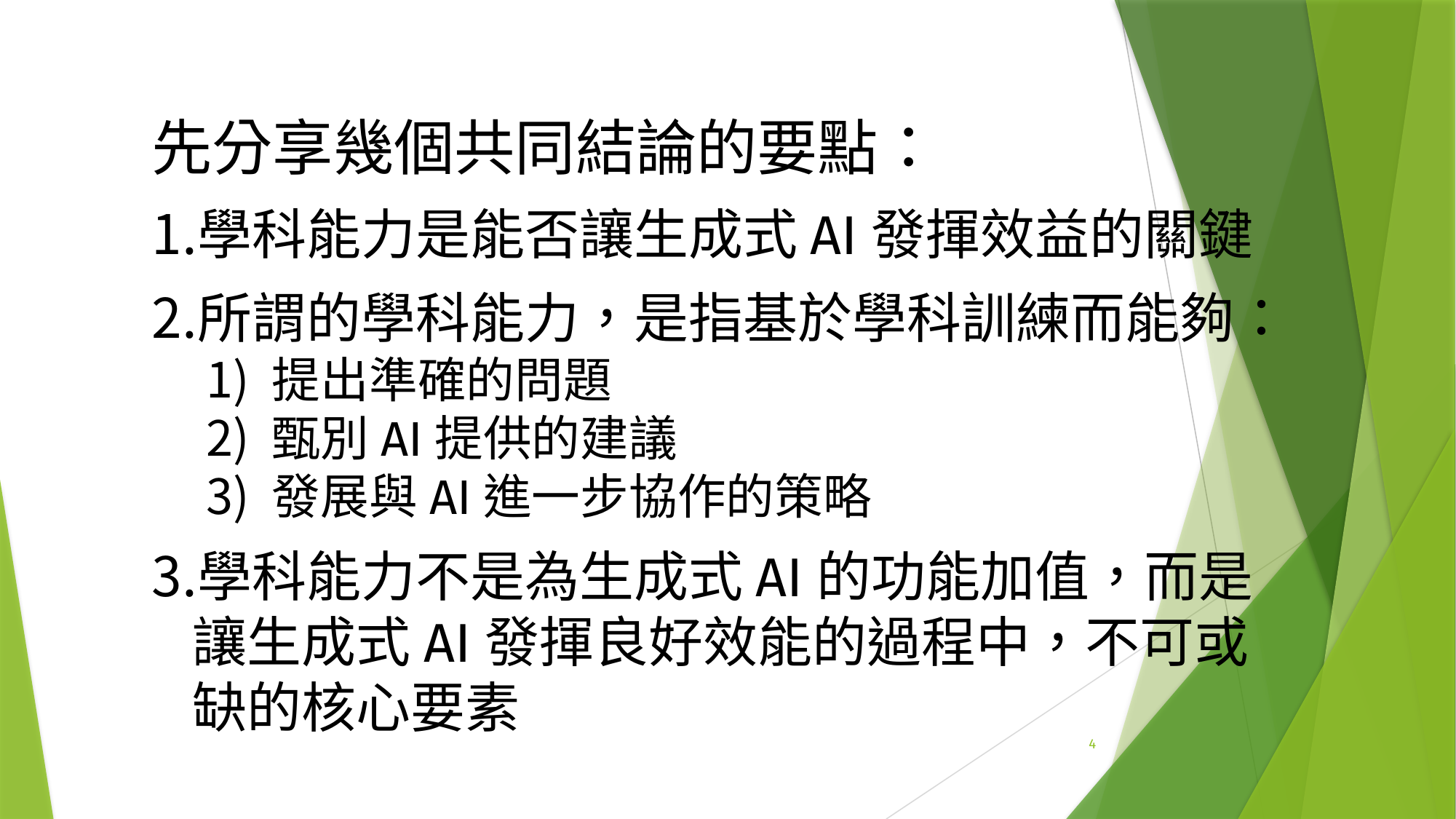

先分享幾個共同結論的要點：
學科能力是能否讓生成式AI發揮效益的關鍵
所謂的學科能力，是指基於學科訓練而能夠：
 提出準確的問題
 甄別AI提供的建議
 發展與AI進一步協作的策略
學科能力不是為生成式AI的功能加值，而是讓生成式AI發揮良好效能的過程中，不可或缺的核心要素
4